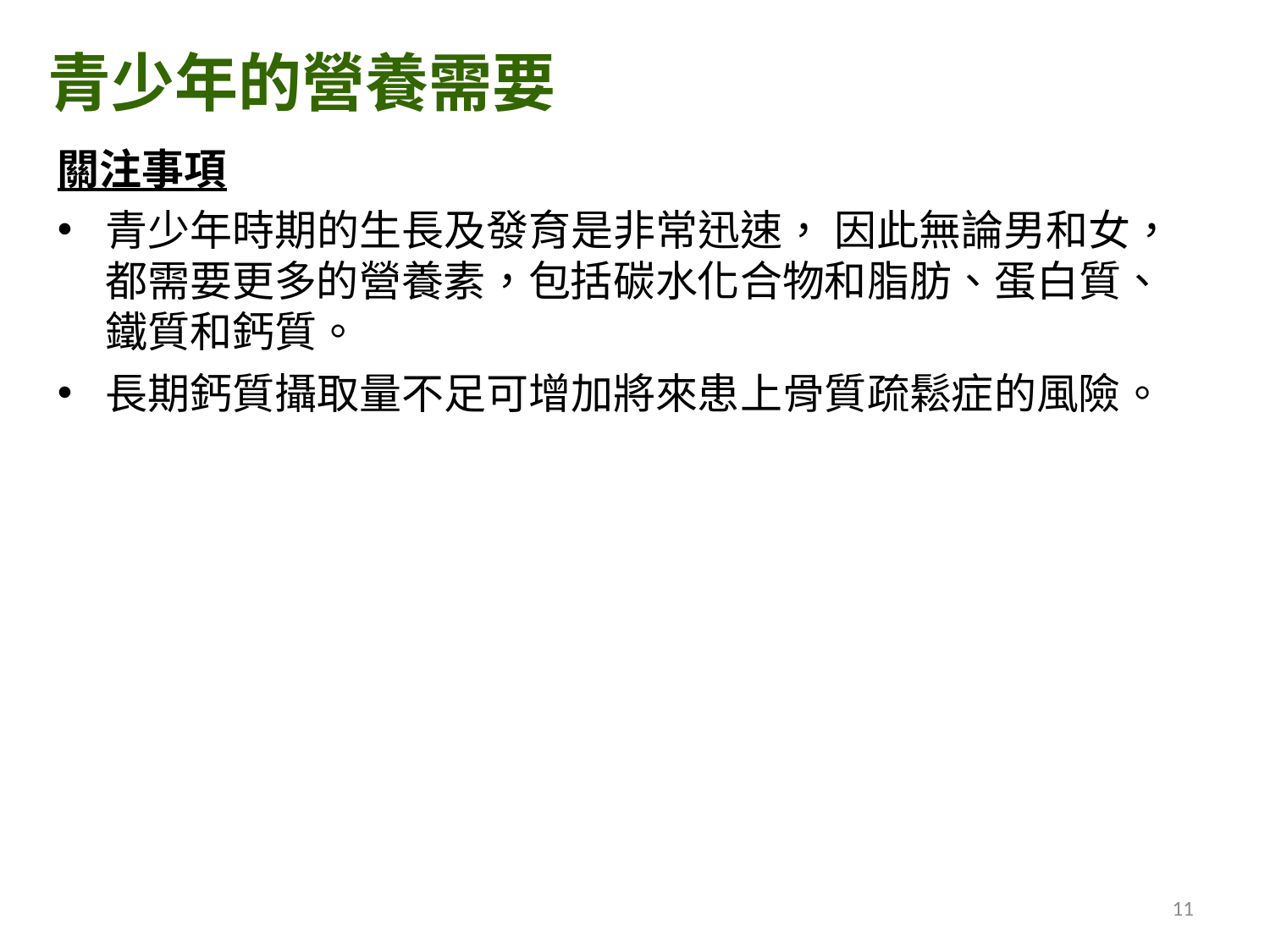

青少年的營養需要
關注事項
青少年時期的生長及發育是非常迅速， 因此無論男和女，都需要更多的營養素，包括碳水化合物和脂肪、蛋白質、鐵質和鈣質。
長期鈣質攝取量不足可增加將來患上骨質疏鬆症的風險。
11